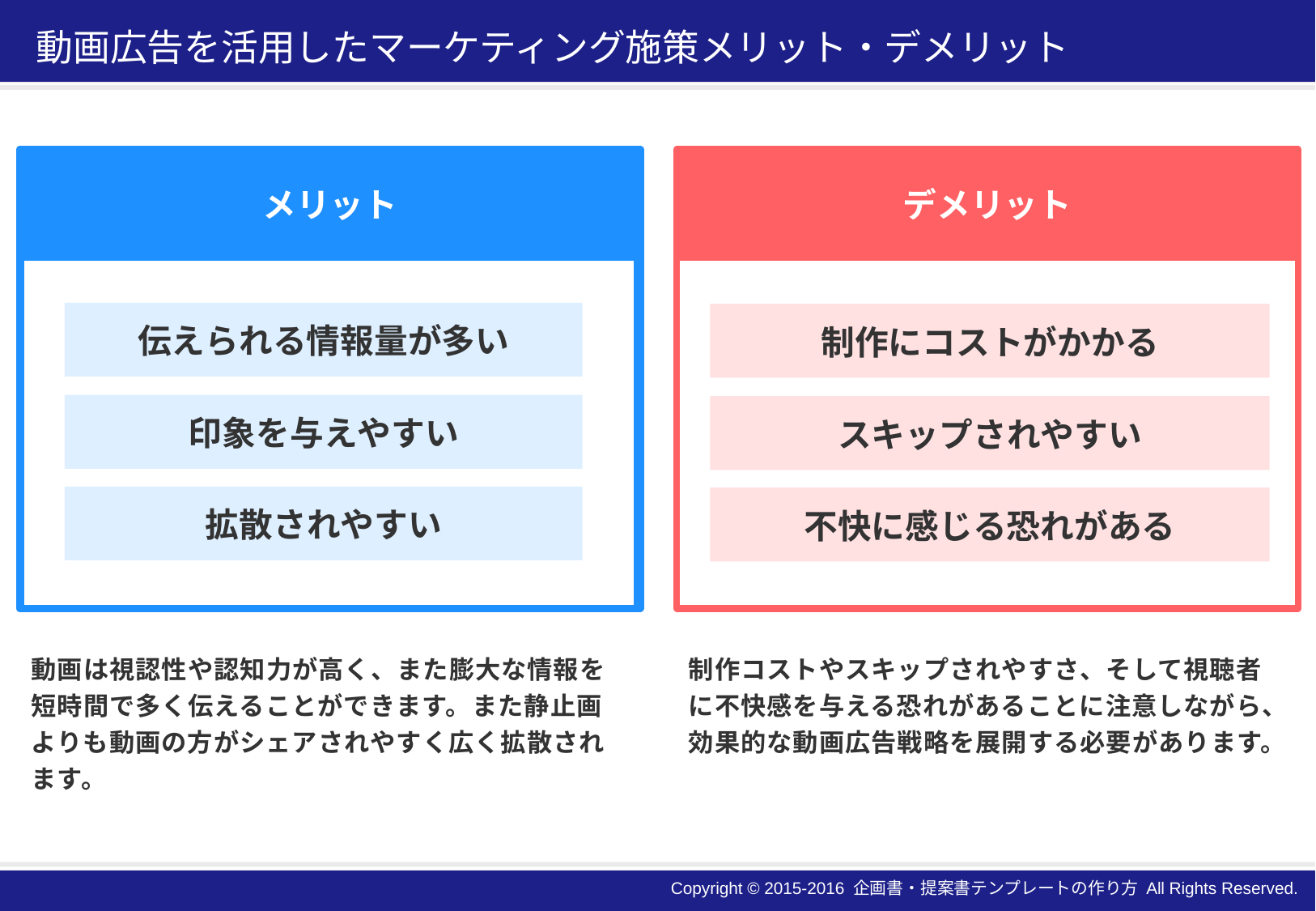

# 動画広告を活用したマーケティング施策メリット・デメリット
メリット
デメリット

伝えられる情報量が多い
制作にコストがかかる
印象を与えやすい
スキップされやすい
拡散されやすい
不快に感じる恐れがある
動画は視認性や認知力が高く、また膨大な情報を短時間で多く伝えることができます。また静止画よりも動画の方がシェアされやすく広く拡散されます。
制作コストやスキップされやすさ、そして視聴者に不快感を与える恐れがあることに注意しながら、効果的な動画広告戦略を展開する必要があります。